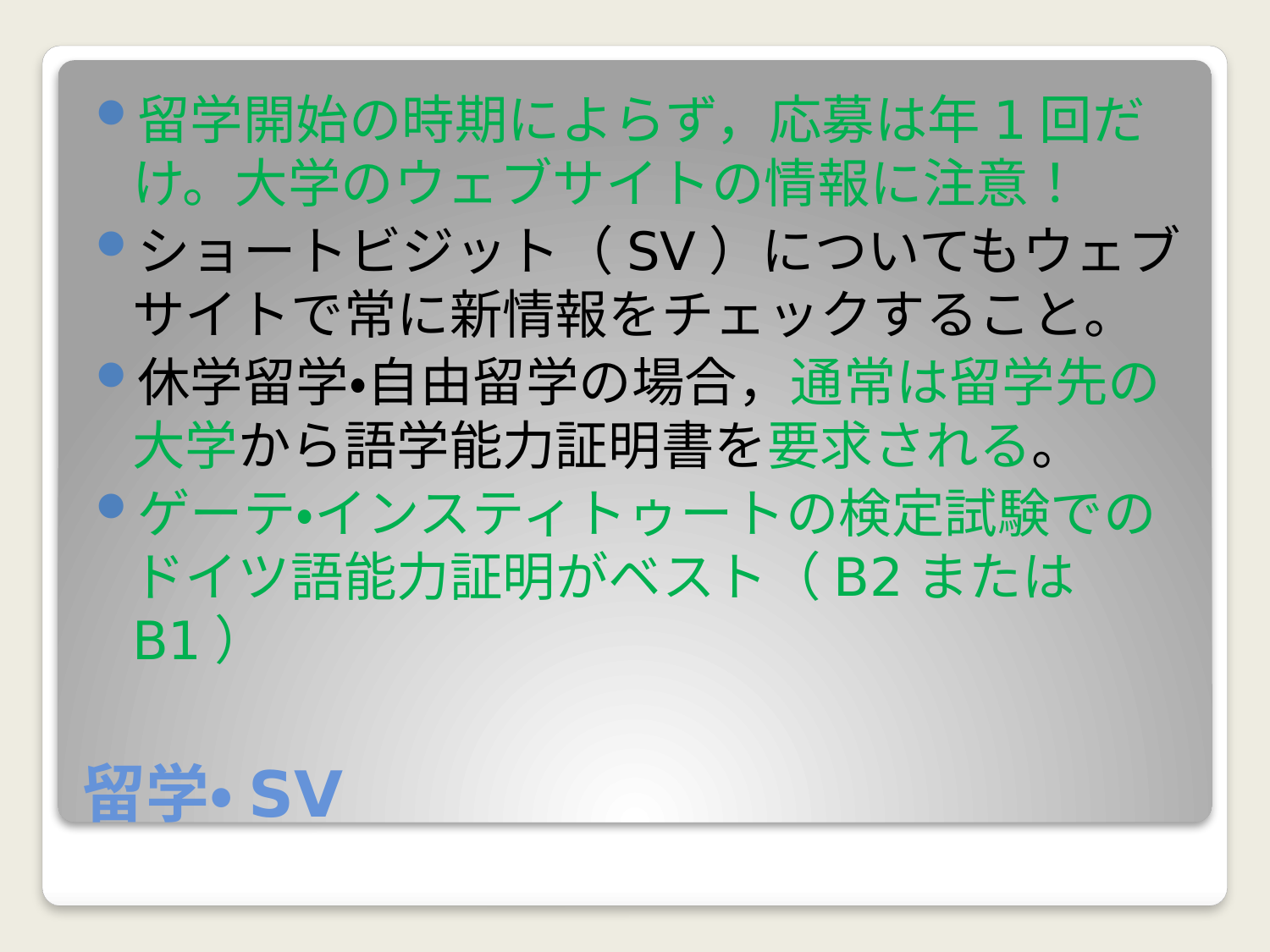

留学開始の時期によらず，応募は年1回だけ。大学のウェブサイトの情報に注意！
ショートビジット（SV）についてもウェブサイトで常に新情報をチェックすること。
休学留学・自由留学の場合，通常は留学先の大学から語学能力証明書を要求される。
ゲーテ・インスティトゥートの検定試験でのドイツ語能力証明がベスト（B2またはB1）
# 留学・SV